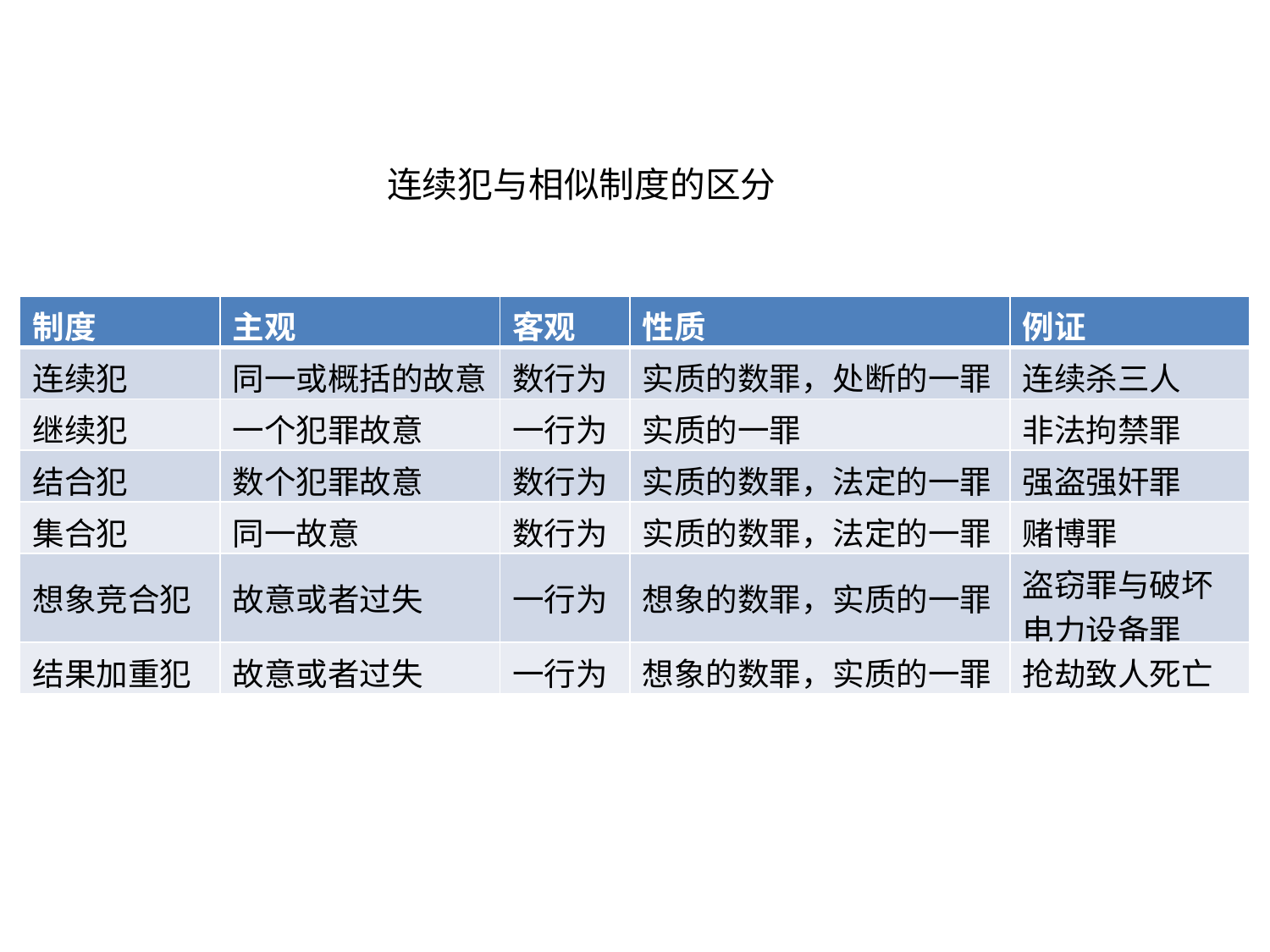

连续犯与相似制度的区分

| 制度 | 主观 | 客观 | 性质 | 例证 |
| --- | --- | --- | --- | --- |
| 连续犯 | 同一或概括的故意 | 数行为 | 实质的数罪，处断的一罪 | 连续杀三人 |
| 继续犯 | 一个犯罪故意 | 一行为 | 实质的一罪 | 非法拘禁罪 |
| 结合犯 | 数个犯罪故意 | 数行为 | 实质的数罪，法定的一罪 | 强盗强奸罪 |
| 集合犯 | 同一故意 | 数行为 | 实质的数罪，法定的一罪 | 赌博罪 |
| 想象竞合犯 | 故意或者过失 | 一行为 | 想象的数罪，实质的一罪 | 盗窃罪与破坏电力设备罪 |
| 结果加重犯 | 故意或者过失 | 一行为 | 想象的数罪，实质的一罪 | 抢劫致人死亡 |